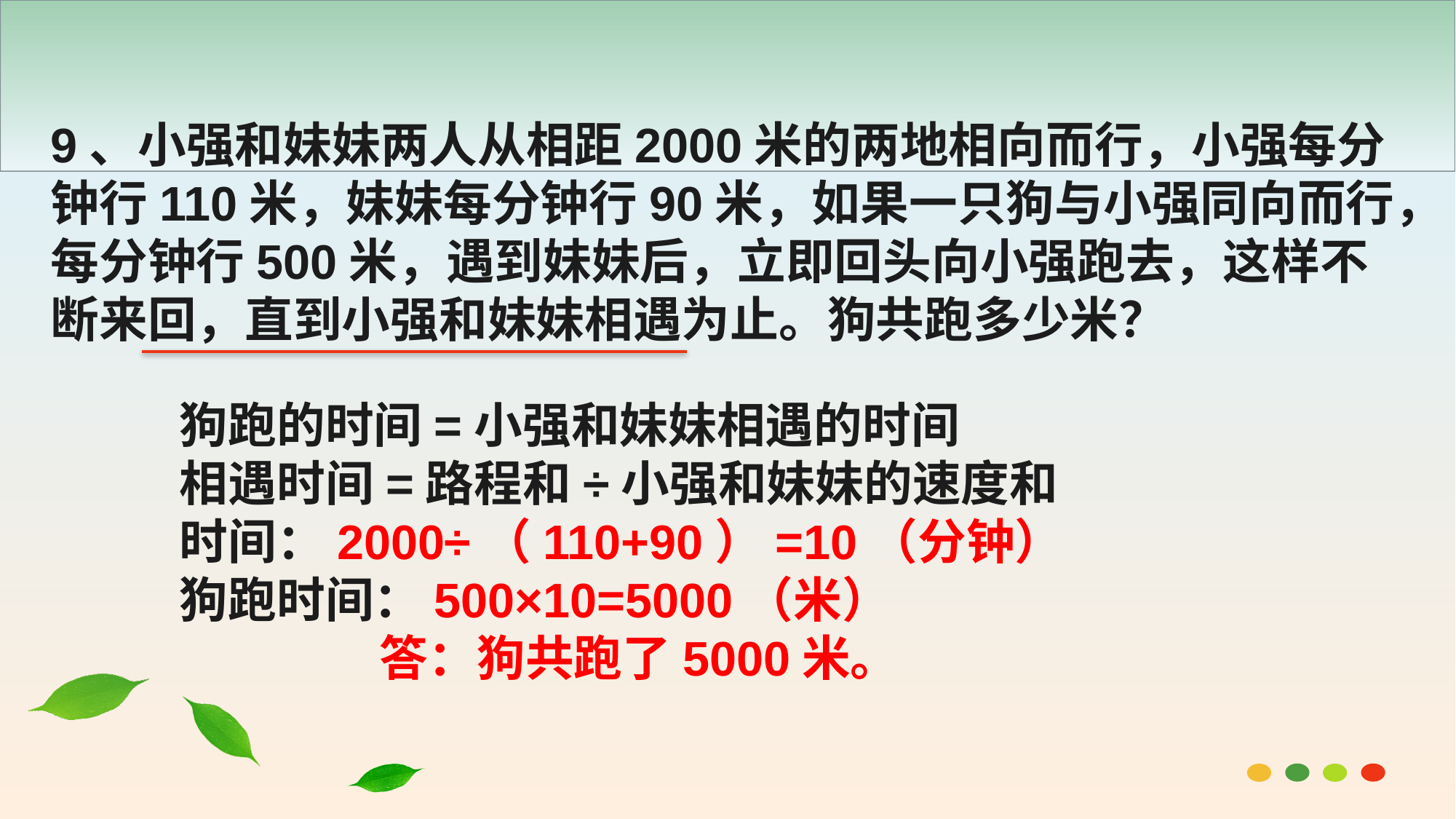

9、小强和妹妹两人从相距2000米的两地相向而行，小强每分钟行110米，妹妹每分钟行90米，如果一只狗与小强同向而行，每分钟行500米，遇到妹妹后，立即回头向小强跑去，这样不断来回，直到小强和妹妹相遇为止。狗共跑多少米？
狗跑的时间=小强和妹妹相遇的时间
相遇时间=路程和÷小强和妹妹的速度和
时间：2000÷（110+90）=10（分钟）
狗跑时间：500×10=5000（米）
              答：狗共跑了5000米。